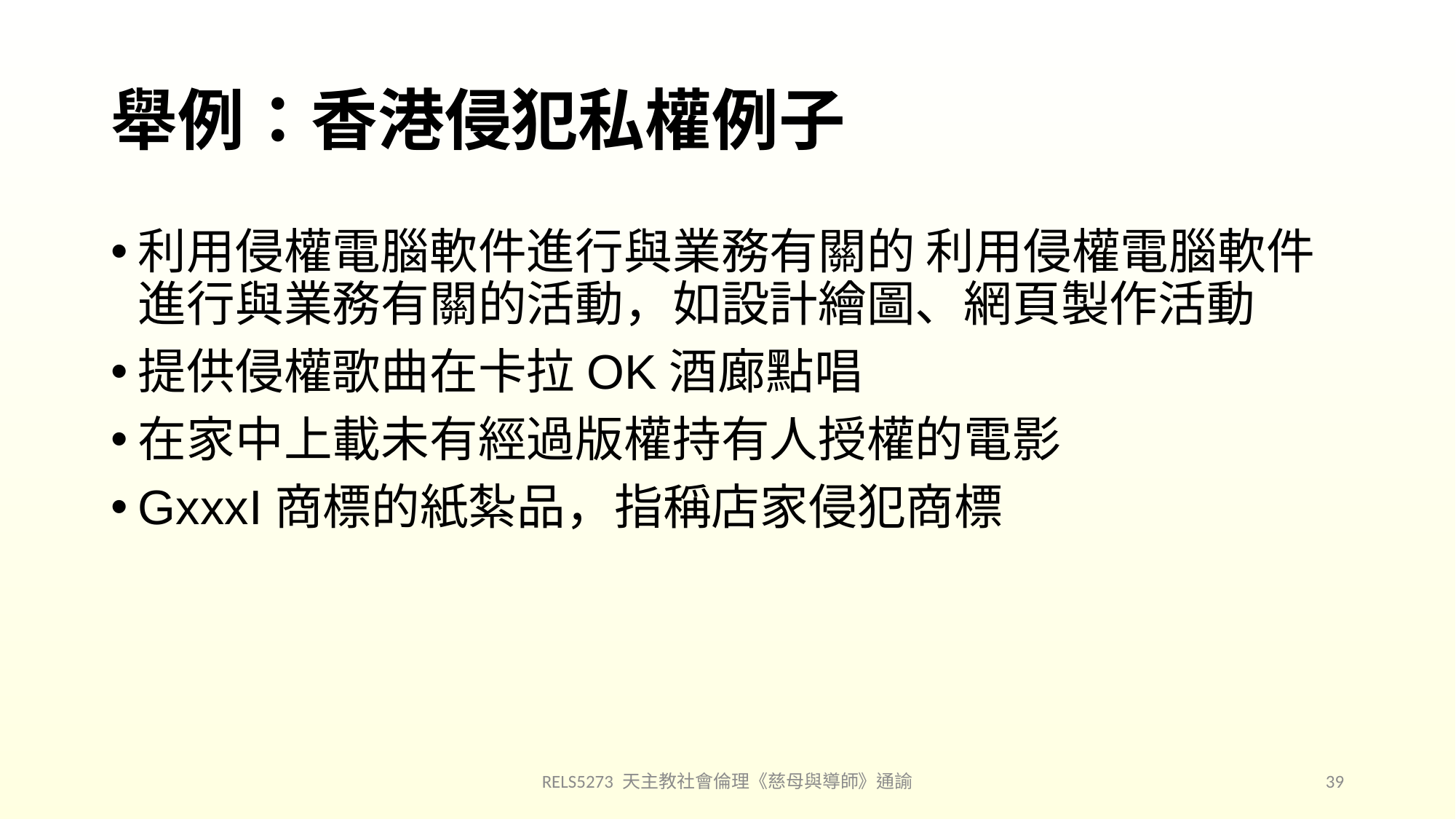

# 舉例：香港侵犯私權例子
利用侵權電腦軟件進行與業務有關的 利用侵權電腦軟件進行與業務有關的活動，如設計繪圖、網頁製作活動
提供侵權歌曲在卡拉OK酒廊點唱
在家中上載未有經過版權持有人授權的電影
GxxxI商標的紙紮品，指稱店家侵犯商標
RELS5273 天主教社會倫理《慈母與導師》通諭
39